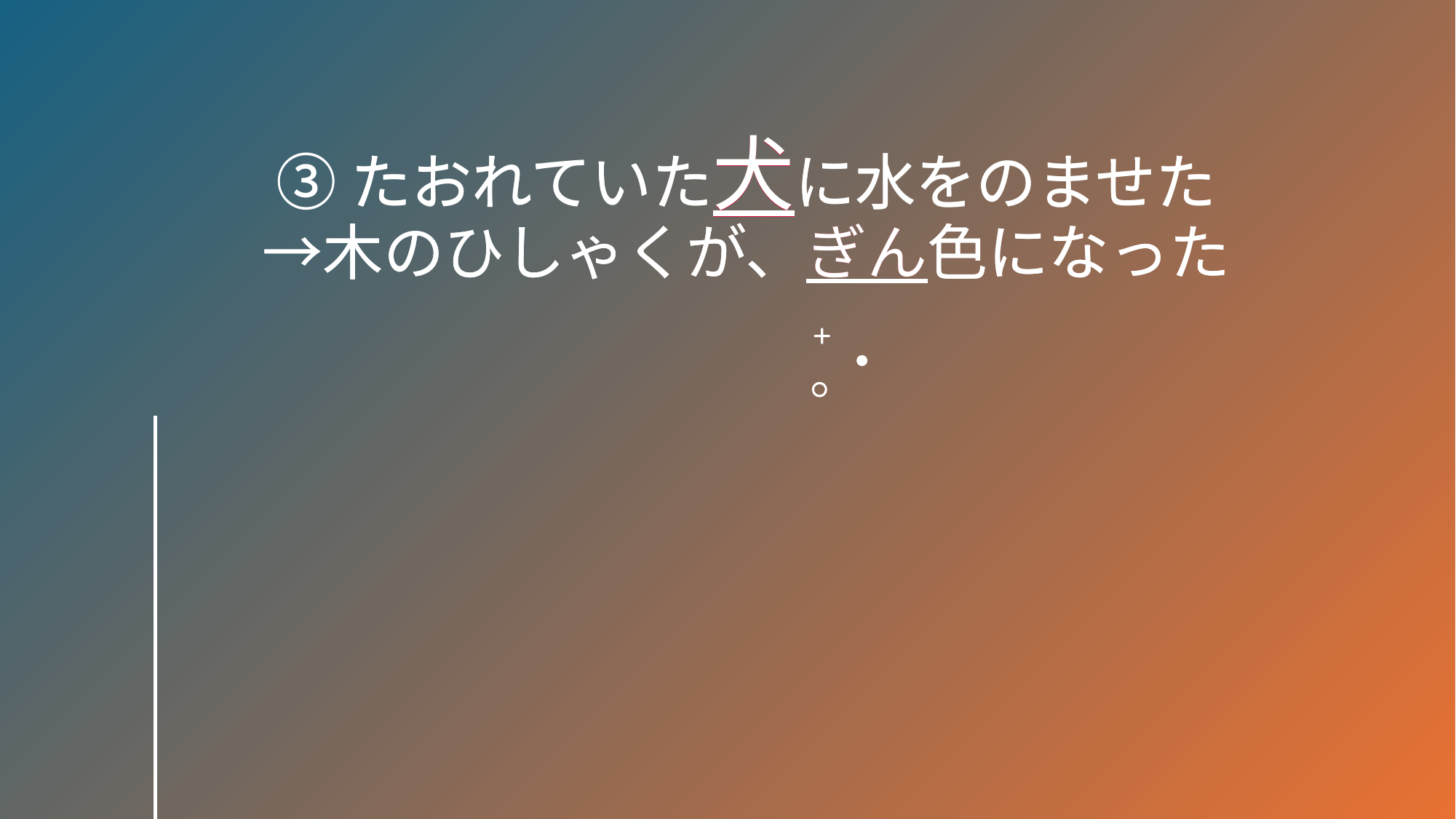

③たおれていた犬に水をのませた
→木のひしゃくが、ぎん色になった
# ③たおれていた犬に水をのませた →木のひしゃくが、ぎん色になった